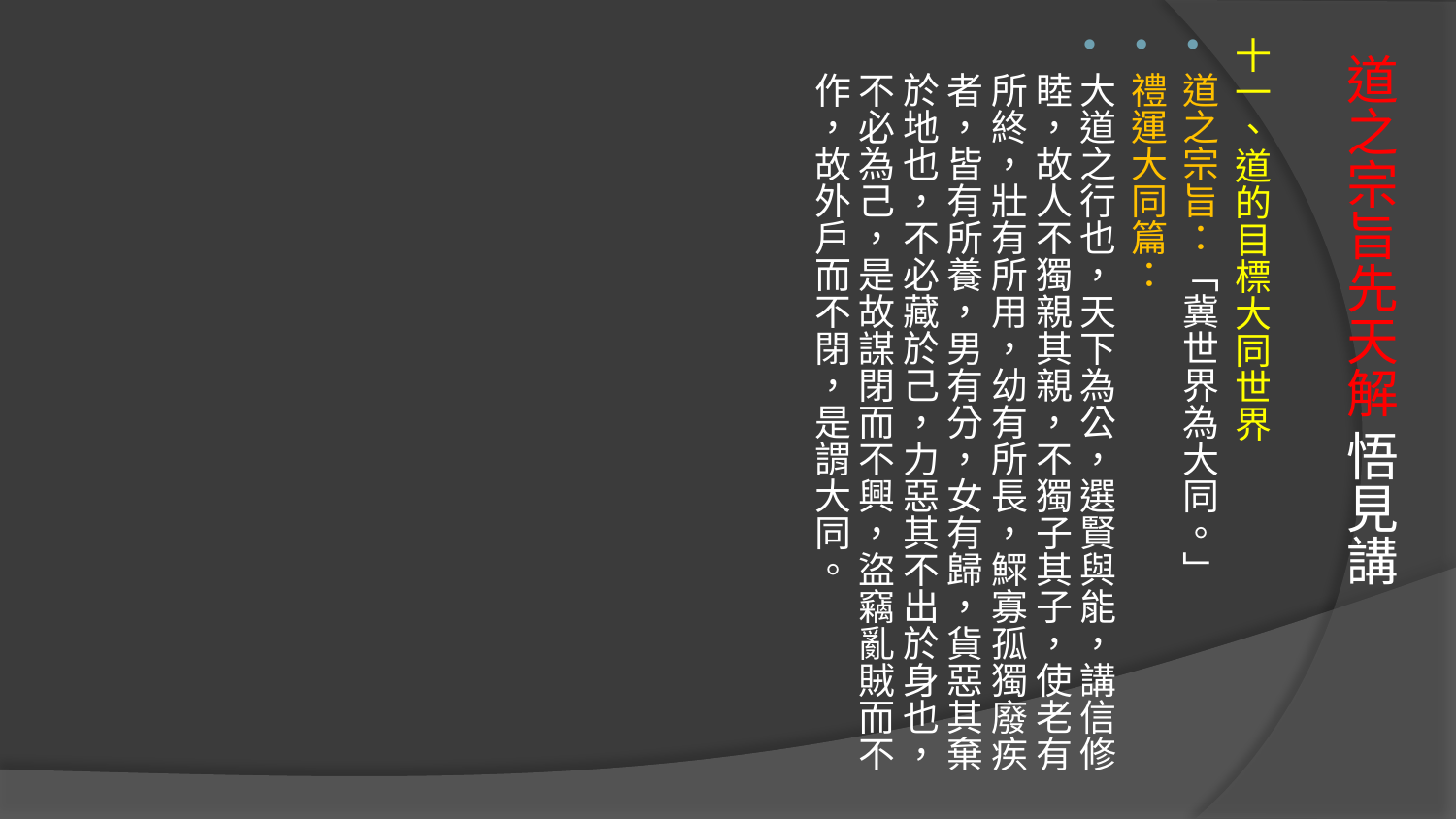

十一、道的目標大同世界
道之宗旨：「冀世界為大同。」
禮運大同篇：
大道之行也，天下為公，選賢與能，講信修睦，故人不獨親其親，不獨子其子，使老有所終，壯有所用，幼有所長，鰥寡孤獨廢疾者，皆有所養，男有分，女有歸，貨惡其棄於地也，不必藏於己，力惡其不出於身也，不必為己，是故謀閉而不興，盜竊亂賊而不作，故外戶而不閉，是謂大同。

# 道之宗旨先天解 悟見講